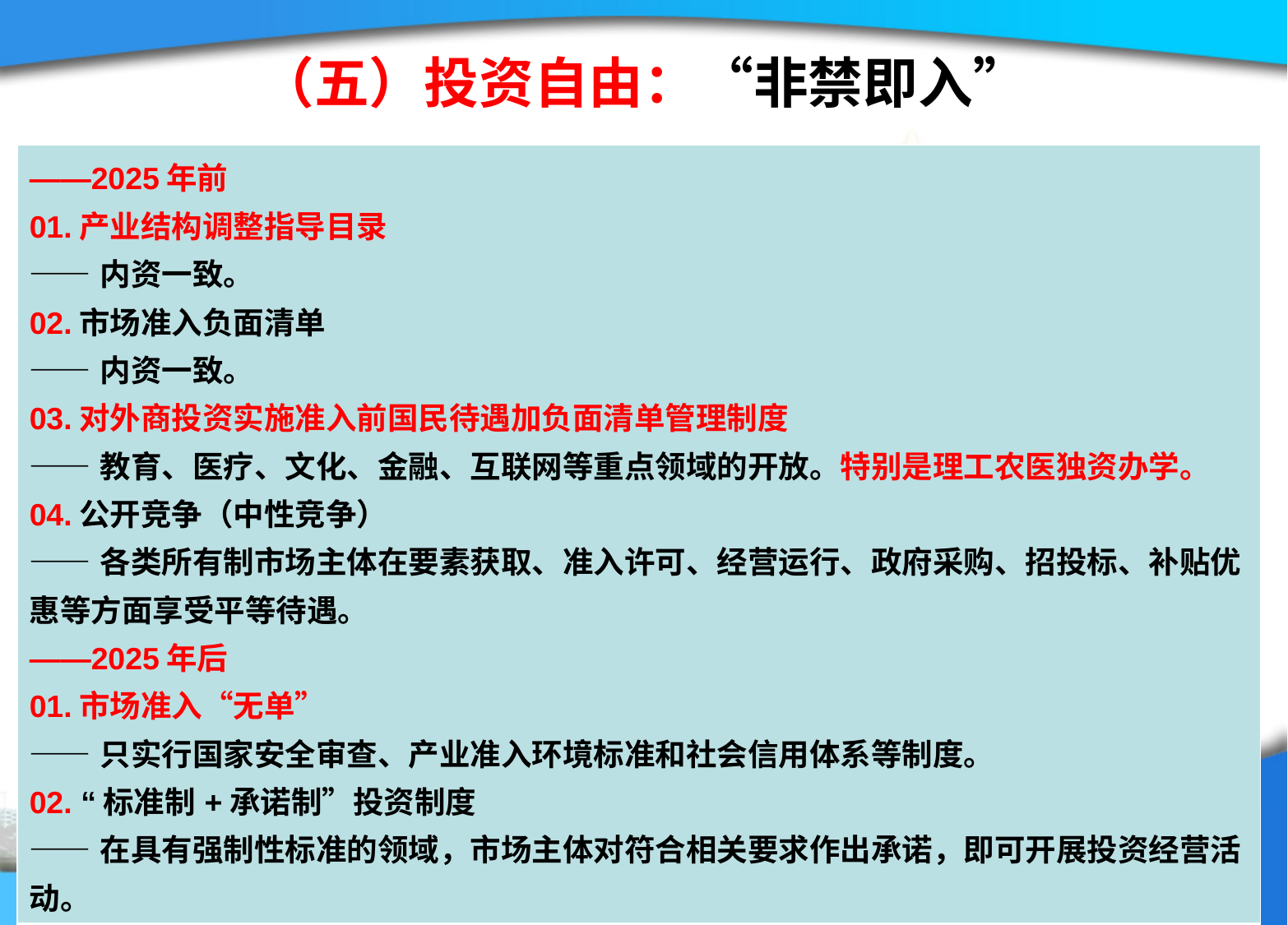

# （五）投资自由：“非禁即入”
| ——2025年前 01.产业结构调整指导目录 ——内资一致。 02.市场准入负面清单 ——内资一致。 03.对外商投资实施准入前国民待遇加负面清单管理制度 ——教育、医疗、文化、金融、互联网等重点领域的开放。特别是理工农医独资办学。 04.公开竞争（中性竞争） ——各类所有制市场主体在要素获取、准入许可、经营运行、政府采购、招投标、补贴优惠等方面享受平等待遇。 ——2025年后 01.市场准入“无单” ——只实行国家安全审查、产业准入环境标准和社会信用体系等制度。 02. “标准制+承诺制”投资制度 ——在具有强制性标准的领域，市场主体对符合相关要求作出承诺，即可开展投资经营活动。 |
| --- |